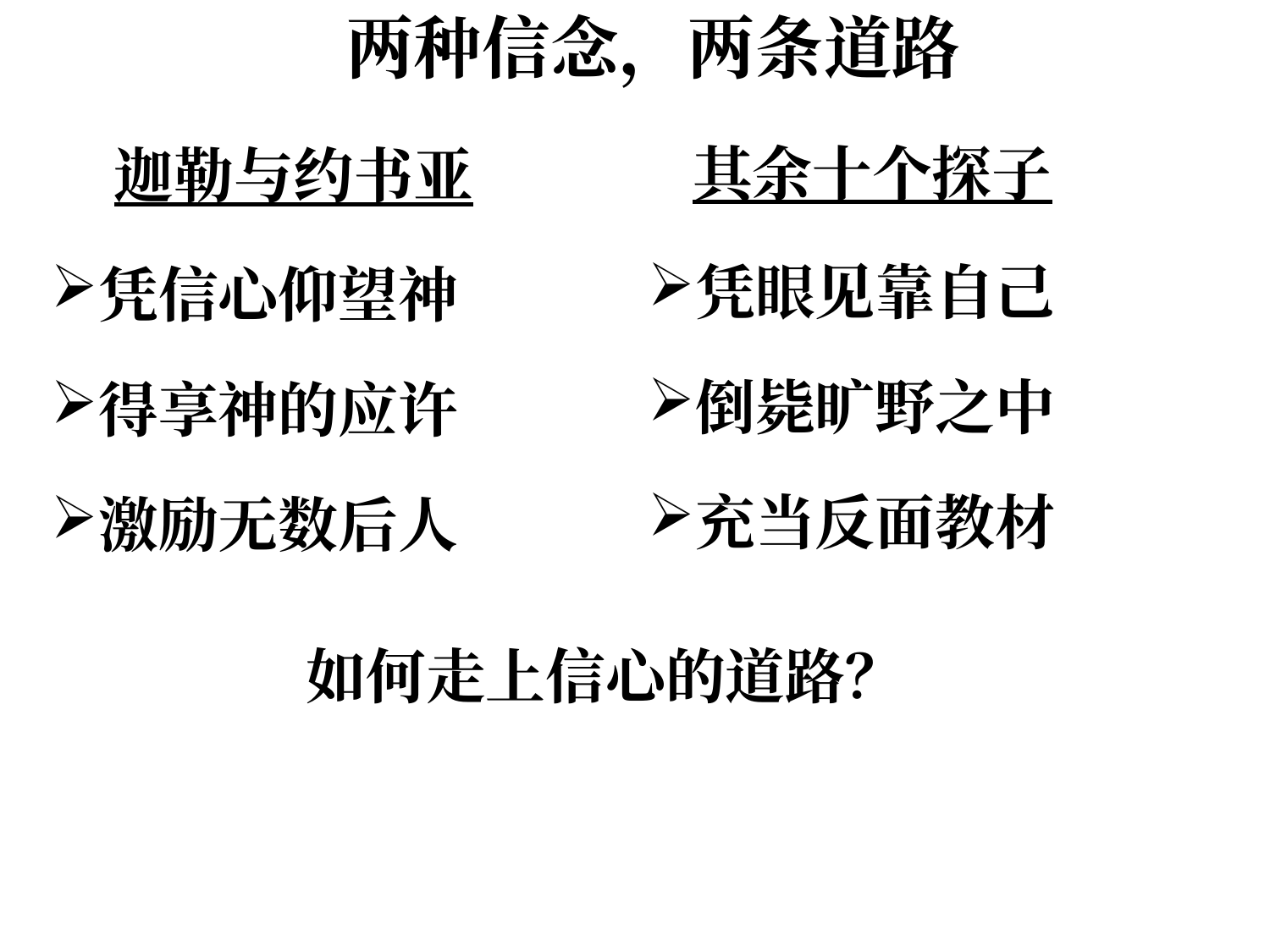

# 两种信念，两条道路
其余十个探子

凭眼见靠自己

倒毙旷野之中

充当反面教材
迦勒与约书亚

凭信心仰望神

得享神的应许

激励无数后人

如何走上信心的道路？